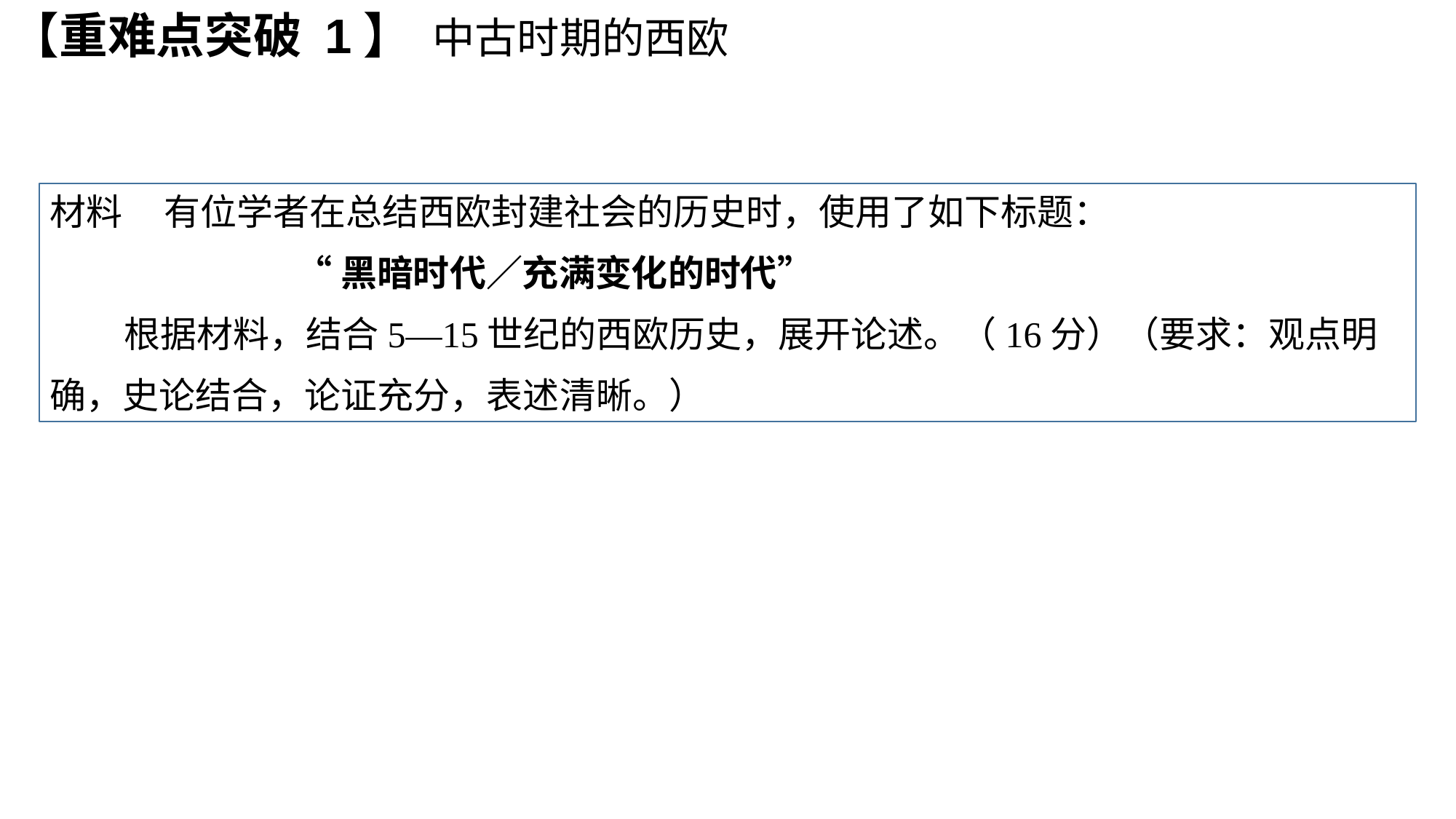

【重难点突破 1】  中古时期的西欧
材料     有位学者在总结西欧封建社会的历史时，使用了如下标题：                              “黑暗时代／充满变化的时代”
        根据材料，结合5—15世纪的西欧历史，展开论述。（16分）（要求：观点明确，史论结合，论证充分，表述清晰。）